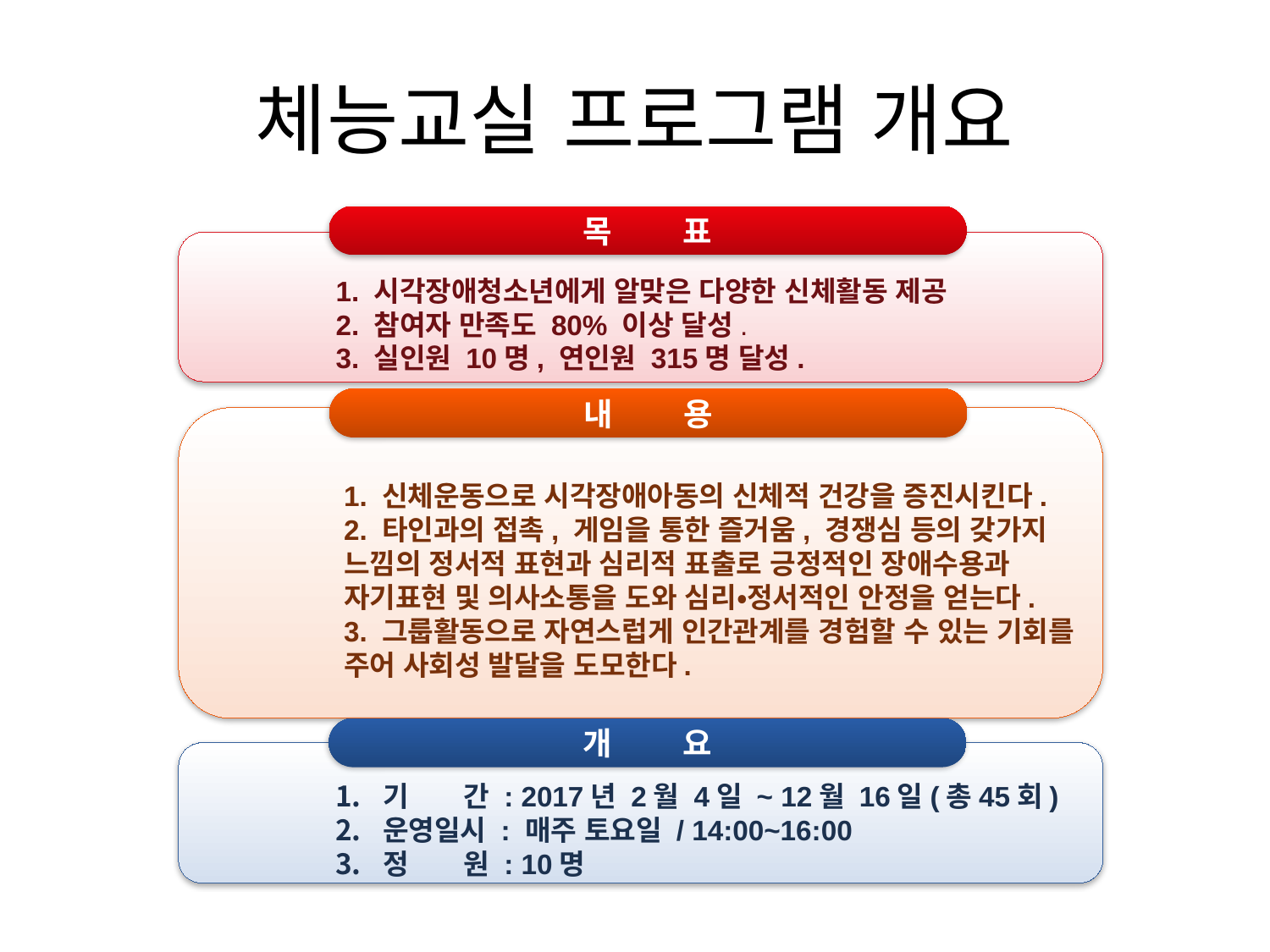

# 체능교실 프로그램 개요
목        표

1. 시각장애청소년에게 알맞은 다양한 신체활동 제공
2. 참여자 만족도 80% 이상 달성.
3. 실인원 10명, 연인원 315명 달성.
내        용

1. 신체운동으로 시각장애아동의 신체적 건강을 증진시킨다.
2. 타인과의 접촉, 게임을 통한 즐거움, 경쟁심 등의 갖가지 느낌의 정서적 표현과 심리적 표출로 긍정적인 장애수용과 자기표현 및 의사소통을 도와 심리‧정서적인 안정을 얻는다.
3. 그룹활동으로 자연스럽게 인간관계를 경험할 수 있는 기회를 주어 사회성 발달을 도모한다.
개        요

기       간 : 2017년 2월 4일 ~ 12월 16일(총45회)
운영일시 : 매주 토요일 / 14:00~16:00
정       원 : 10명
Designed by Guild Design Inc.